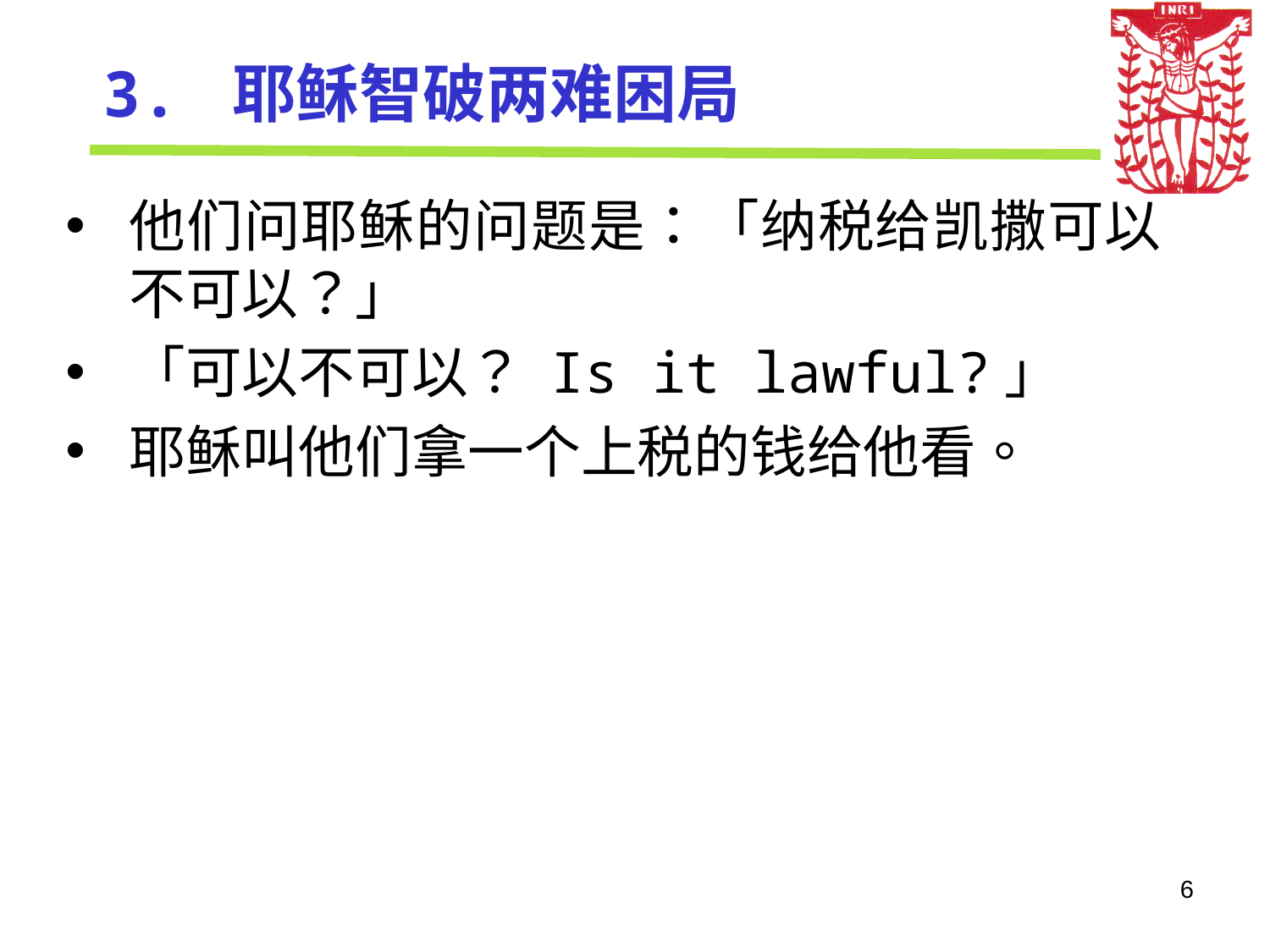

3. 耶稣智破两难困局
他们问耶稣的问题是：「纳税给凯撒可以不可以？」
「可以不可以？ Is it lawful?」
耶稣叫他们拿一个上税的钱给他看。
6